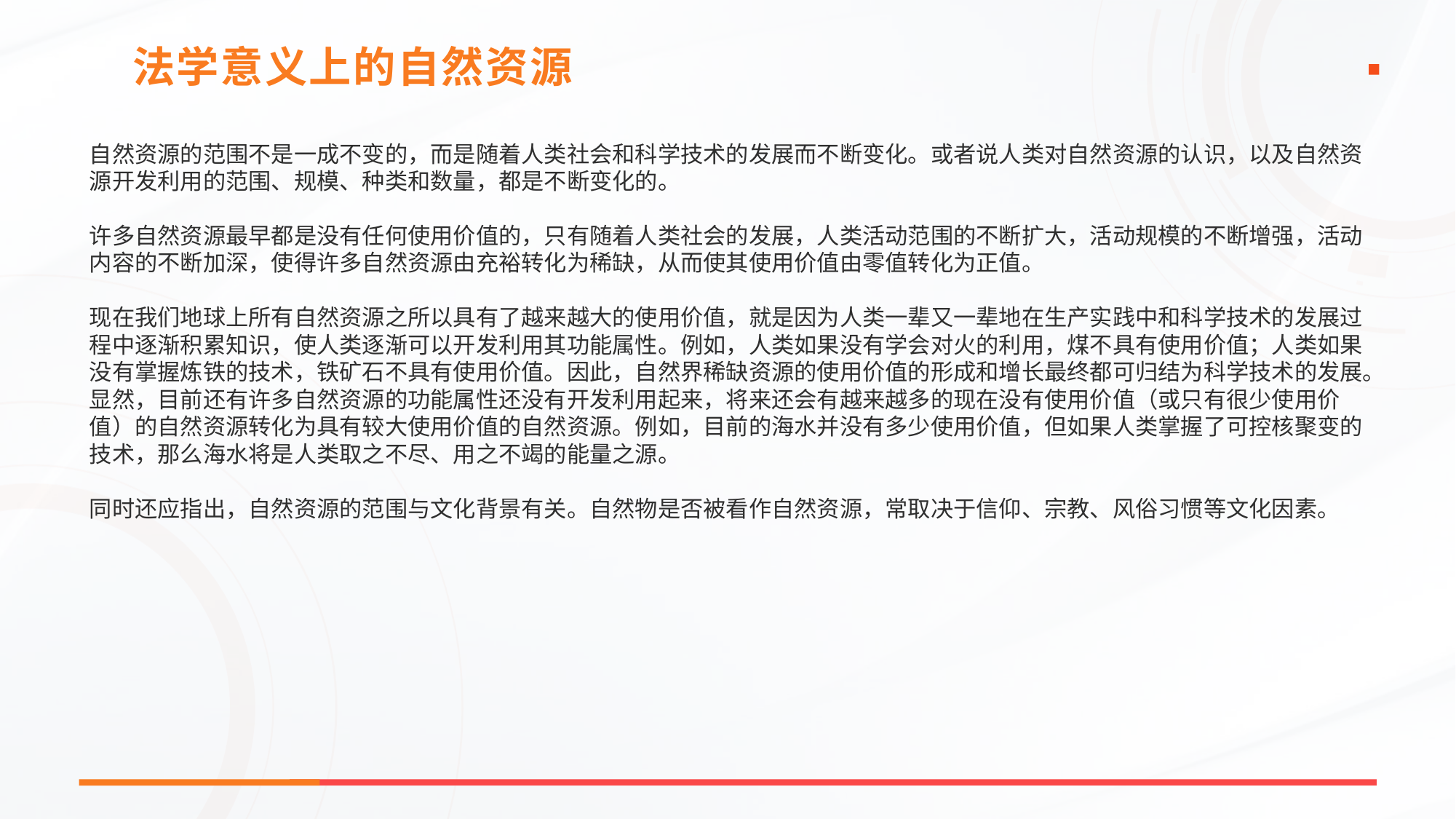

法学意义上的自然资源
自然资源的范围不是一成不变的，而是随着人类社会和科学技术的发展而不断变化。或者说人类对自然资源的认识，以及自然资源开发利用的范围、规模、种类和数量，都是不断变化的。

许多自然资源最早都是没有任何使用价值的，只有随着人类社会的发展，人类活动范围的不断扩大，活动规模的不断增强，活动内容的不断加深，使得许多自然资源由充裕转化为稀缺，从而使其使用价值由零值转化为正值。

现在我们地球上所有自然资源之所以具有了越来越大的使用价值，就是因为人类一辈又一辈地在生产实践中和科学技术的发展过程中逐渐积累知识，使人类逐渐可以开发利用其功能属性。例如，人类如果没有学会对火的利用，煤不具有使用价值；人类如果没有掌握炼铁的技术，铁矿石不具有使用价值。因此，自然界稀缺资源的使用价值的形成和增长最终都可归结为科学技术的发展。显然，目前还有许多自然资源的功能属性还没有开发利用起来，将来还会有越来越多的现在没有使用价值（或只有很少使用价值）的自然资源转化为具有较大使用价值的自然资源。例如，目前的海水并没有多少使用价值，但如果人类掌握了可控核聚变的技术，那么海水将是人类取之不尽、用之不竭的能量之源。

同时还应指出，自然资源的范围与文化背景有关。自然物是否被看作自然资源，常取决于信仰、宗教、风俗习惯等文化因素。